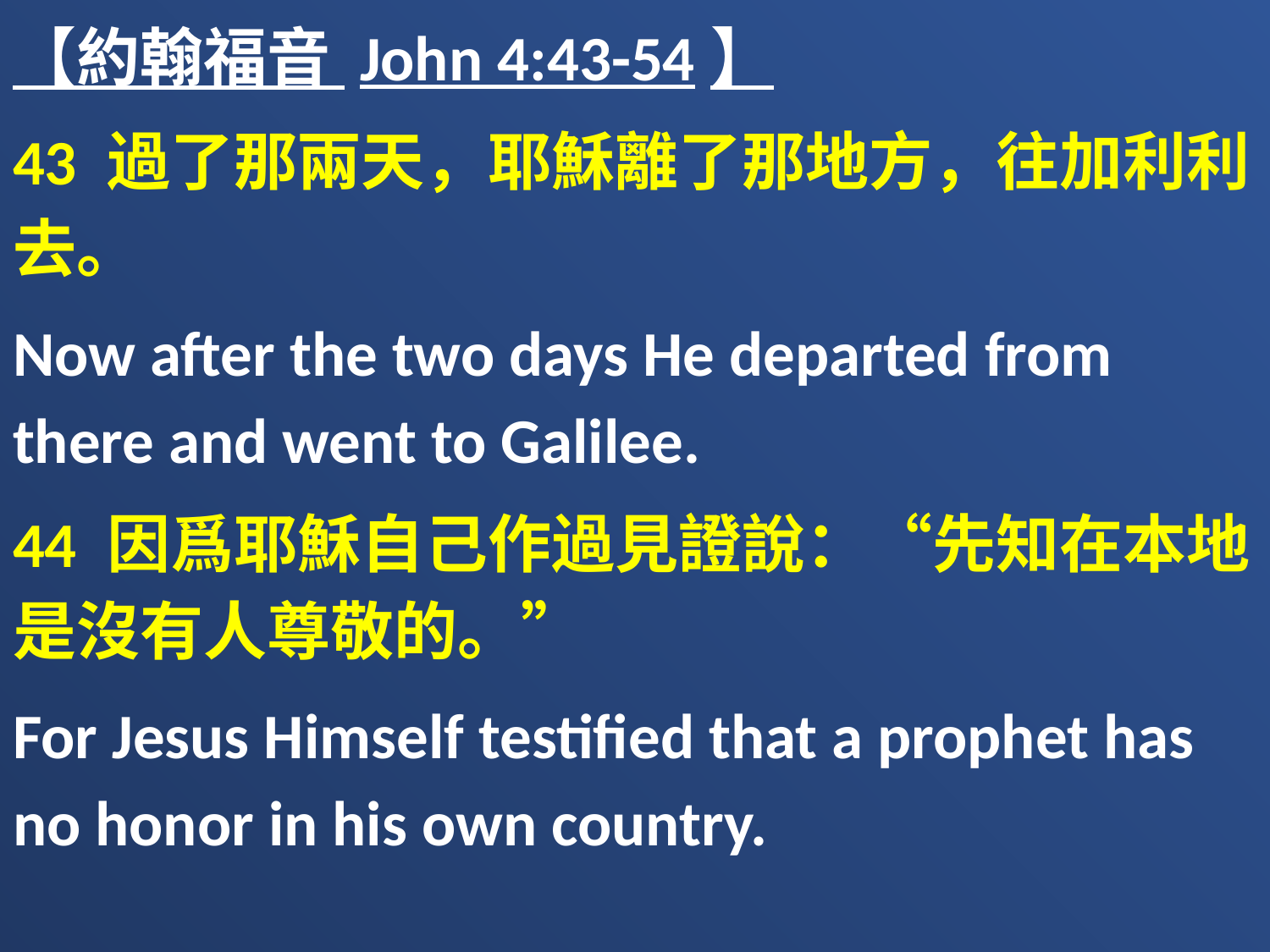

【約翰福音 John 4:43-54】
43 過了那兩天，耶穌離了那地方，往加利利去。
Now after the two days He departed from there and went to Galilee.
44 因爲耶穌自己作過見證說：“先知在本地是沒有人尊敬的。”
For Jesus Himself testified that a prophet has no honor in his own country.